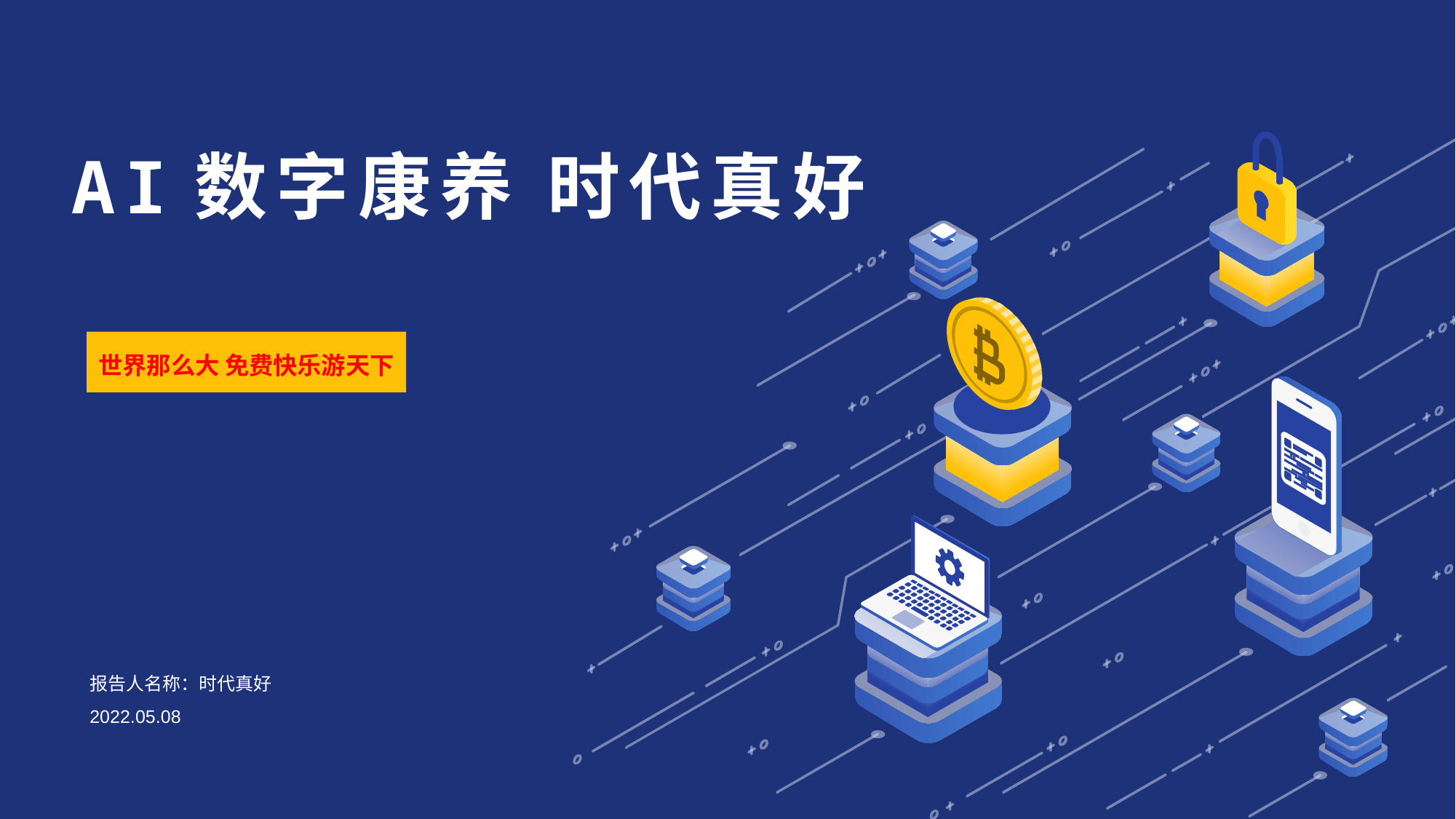

# AI数字康养 时代真好
世界那么大 免费快乐游天下
报告人名称：时代真好
2022.05.08